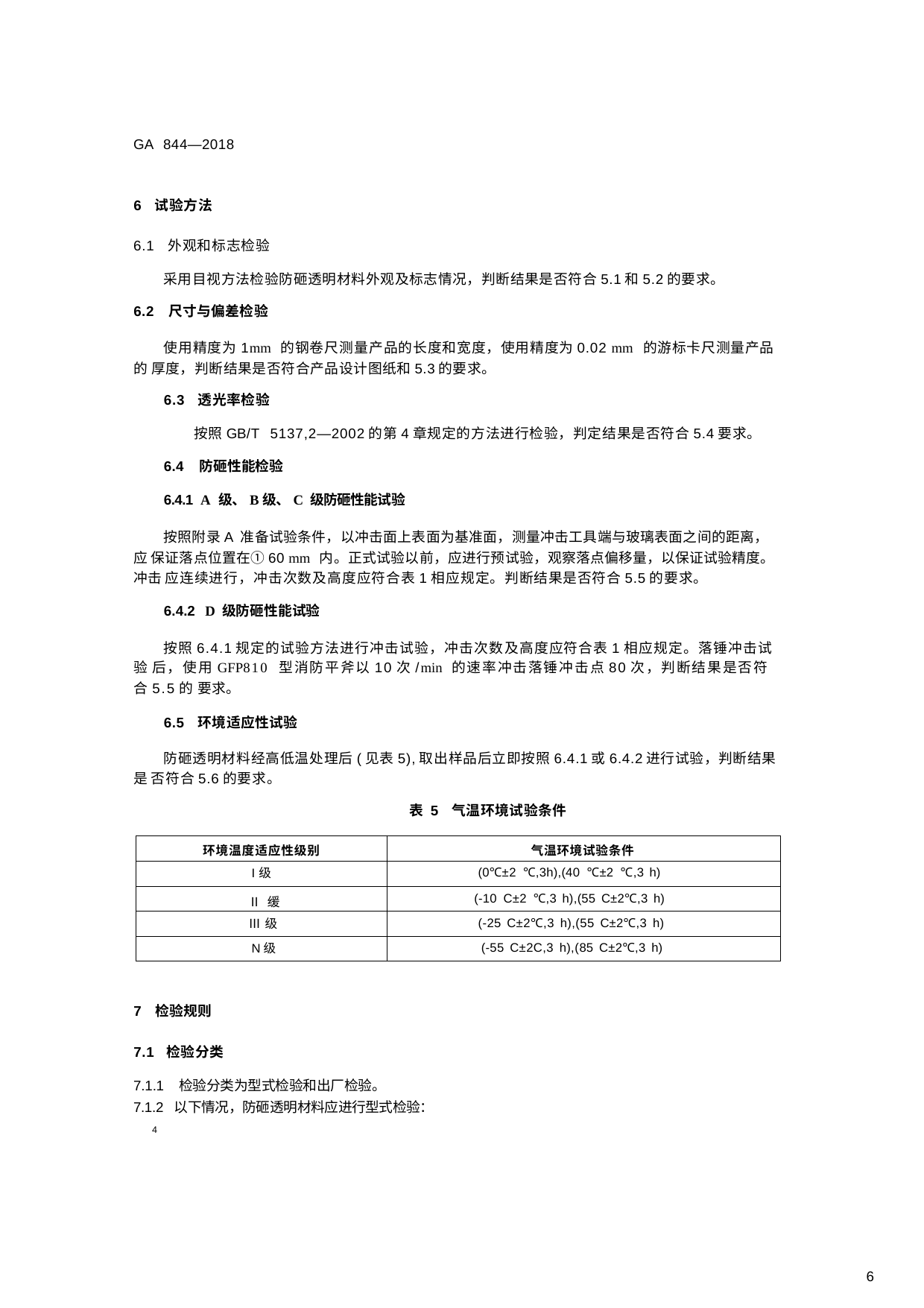

GA  844—2018

6  试验方法

6.1 外观和标志检验
采用目视方法检验防砸透明材料外观及标志情况，判断结果是否符合5.1和5.2的要求。
6.2 尺寸与偏差检验
使用精度为1mm 的钢卷尺测量产品的长度和宽度，使用精度为0.02 mm 的游标卡尺测量产品的 厚度，判断结果是否符合产品设计图纸和5.3的要求。
6.3 透光率检验
按照GB/T 5137,2—2002的第4章规定的方法进行检验，判定结果是否符合5.4要求。
6.4 防砸性能检验
6.4.1  A 级、B级、C 级防砸性能试验
按照附录A 准备试验条件，以冲击面上表面为基准面，测量冲击工具端与玻璃表面之间的距离，应 保证落点位置在①60 mm 内。正式试验以前，应进行预试验，观察落点偏移量，以保证试验精度。冲击 应连续进行，冲击次数及高度应符合表1相应规定。判断结果是否符合5.5的要求。
6.4.2 D 级防砸性能试验
按照6.4.1规定的试验方法进行冲击试验，冲击次数及高度应符合表1相应规定。落锤冲击试验 后，使用GFP810 型消防平斧以10次/min 的速率冲击落锤冲击点80次，判断结果是否符合5.5的 要求。
6.5 环境适应性试验
防砸透明材料经高低温处理后(见表5),取出样品后立即按照6.4.1或6.4.2进行试验，判断结果是 否符合5.6的要求。

表 5 气温环境试验条件
| 环境温度适应性级别 | 气温环境试验条件 |
| --- | --- |
| I级 | (0℃±2 ℃,3h),(40 ℃±2 ℃,3 h) |
| Ⅱ 缓 | (-10 C±2 ℃,3 h),(55 C±2℃,3 h) |
| Ⅲ级 | (-25 C±2℃,3 h),(55 C±2℃,3 h) |
| N级 | (-55 C±2C,3 h),(85 C±2℃,3 h) |

7  检验规则

7.1 检验分类
7.1.1 检验分类为型式检验和出厂检验。

7.1.2  以下情况，防砸透明材料应进行型式检验：

4

6